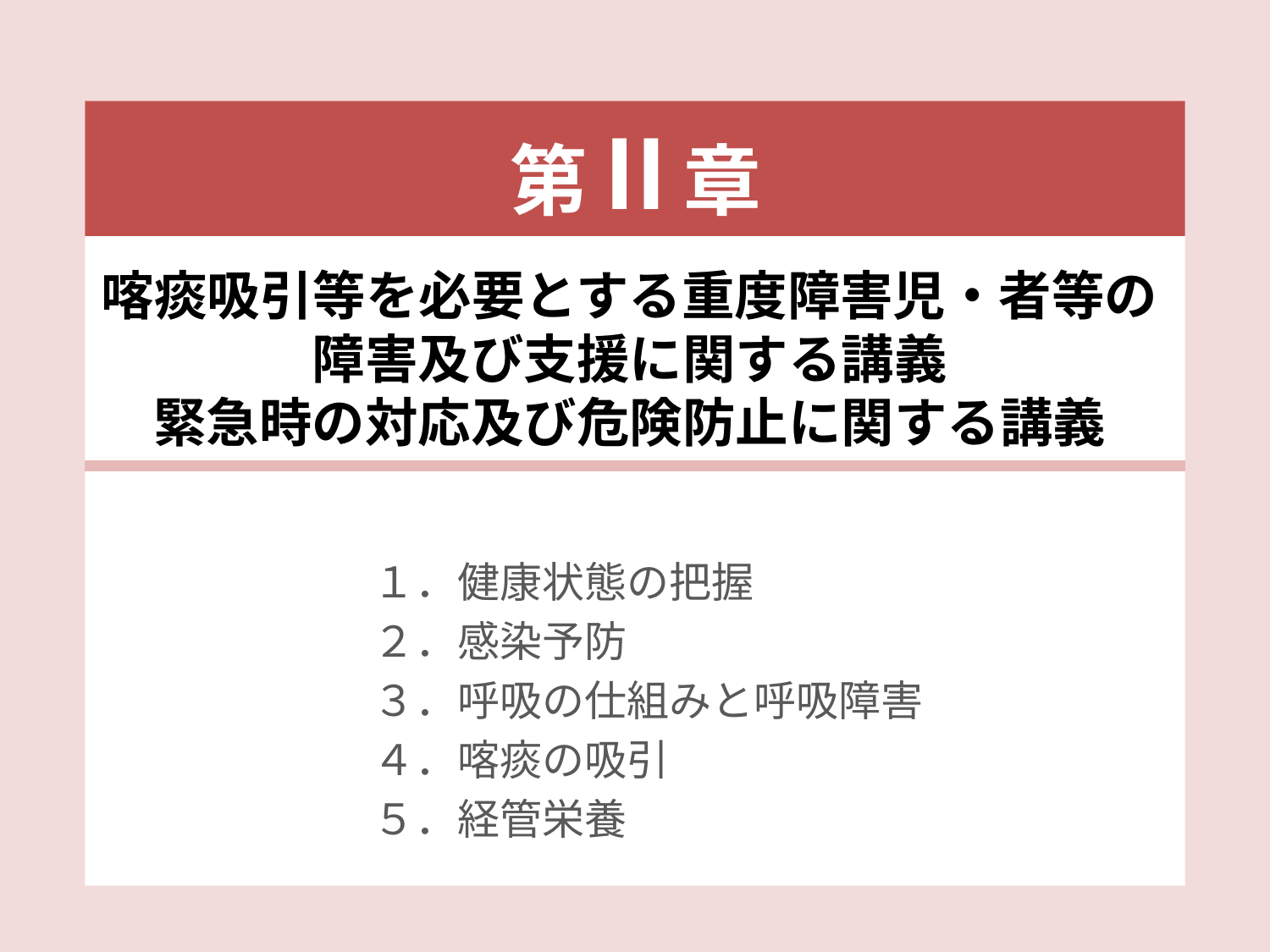

第Ⅱ章
# 喀痰吸引等を必要とする重度障害児・者等の 障害及び支援に関する講義 緊急時の対応及び危険防止に関する講義
　　　　１．健康状態の把握
　　　　２．感染予防
　　　　３．呼吸の仕組みと呼吸障害
　　　　４．喀痰の吸引
　　　　５．経管栄養